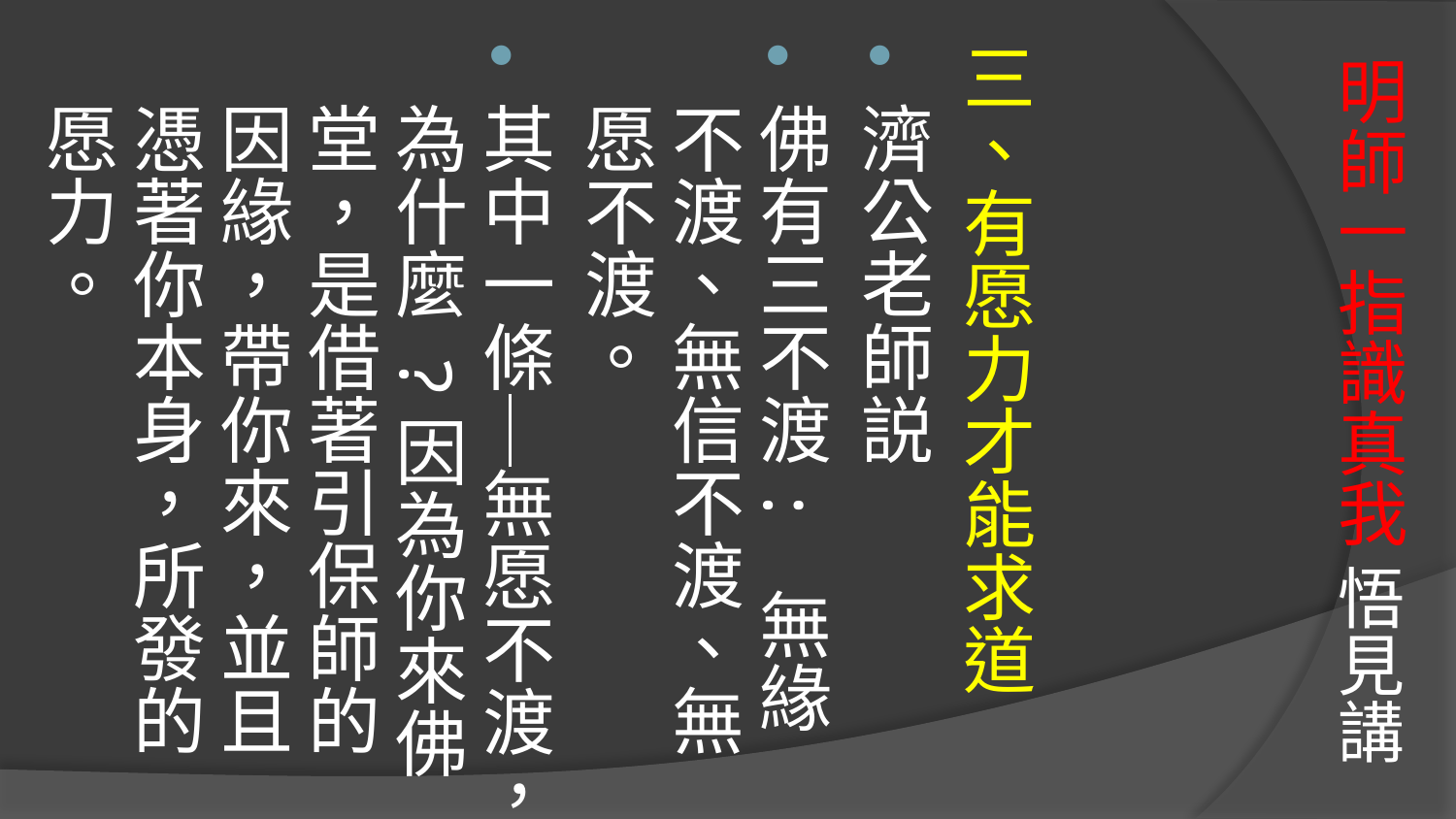

三、有愿力才能求道
濟公老師説
佛有三不渡: 無緣不渡、無信不渡、無愿不渡。
其中一條─無愿不渡，為什麼 ?因為你來佛堂，是借著引保師的因緣，帶你來，並且憑著你本身，所發的愿力。
# 明師一指識真我 悟見講